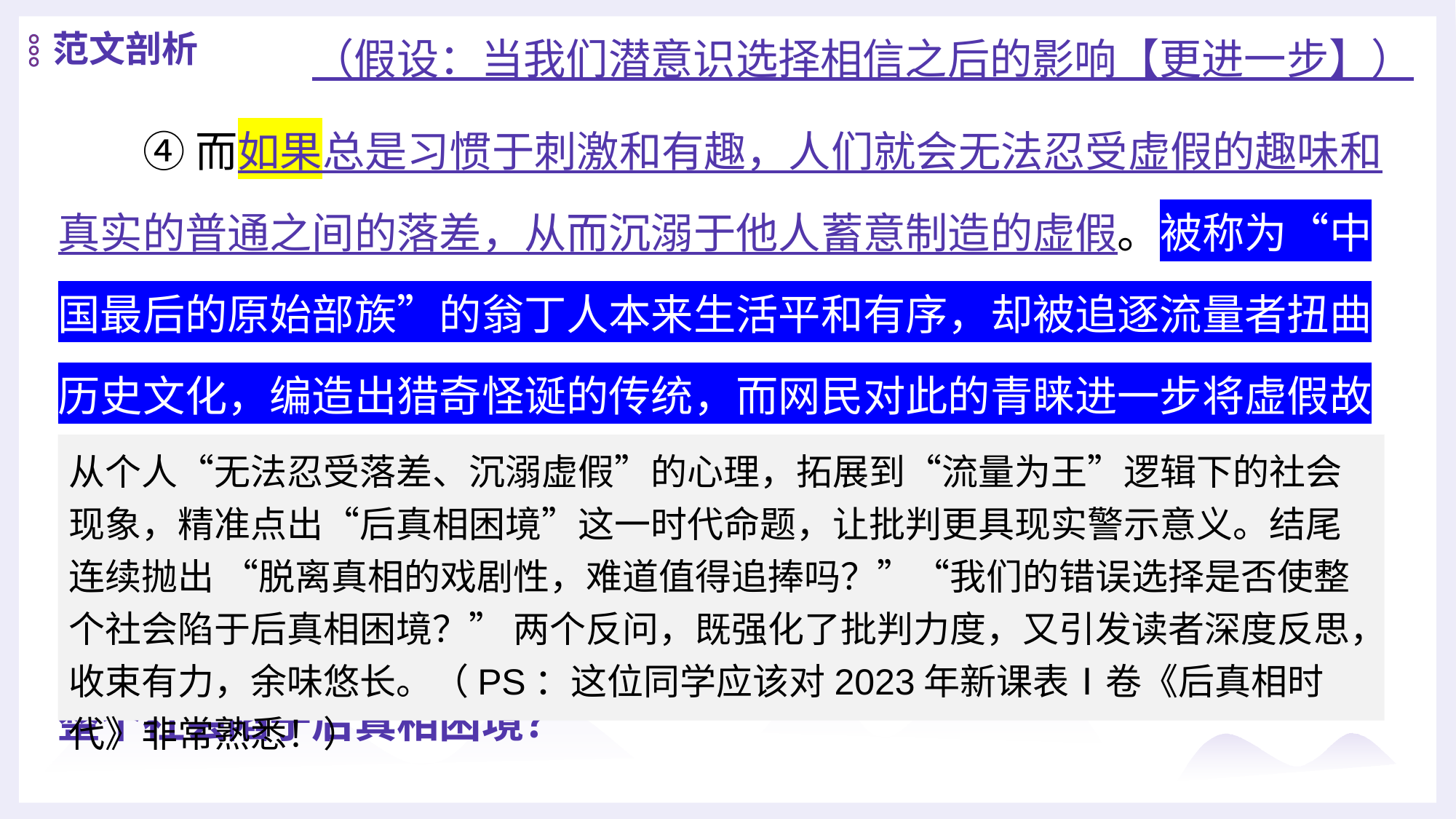

范文剖析
（假设：当我们潜意识选择相信之后的影响【更进一步】）
④而如果总是习惯于刺激和有趣，人们就会无法忍受虚假的趣味和真实的普通之间的落差，从而沉溺于他人蓄意制造的虚假。被称为“中国最后的原始部族”的翁丁人本来生活平和有序，却被追逐流量者扭曲历史文化，编造出猎奇怪诞的传统，而网民对此的青睐进一步将虚假故事贴成了翁丁的标签。互联网“流量为王”的逻辑下，这样的指鹿为马层出不穷。注意力不断被争夺的我们亦当思考，脱离真相的戏剧性，难道值得追捧吗？在一次次真相与流量的对撞中，我们的错误选择是否使整个社会陷于后真相困境？
从个人“无法忍受落差、沉溺虚假”的心理，拓展到“流量为王”逻辑下的社会现象，精准点出“后真相困境”这一时代命题，让批判更具现实警示意义。结尾连续抛出 “脱离真相的戏剧性，难道值得追捧吗？”“我们的错误选择是否使整个社会陷于后真相困境？” 两个反问，既强化了批判力度，又引发读者深度反思，收束有力，余味悠长。（PS：这位同学应该对2023年新课表Ⅰ卷《后真相时代》非常熟悉！）